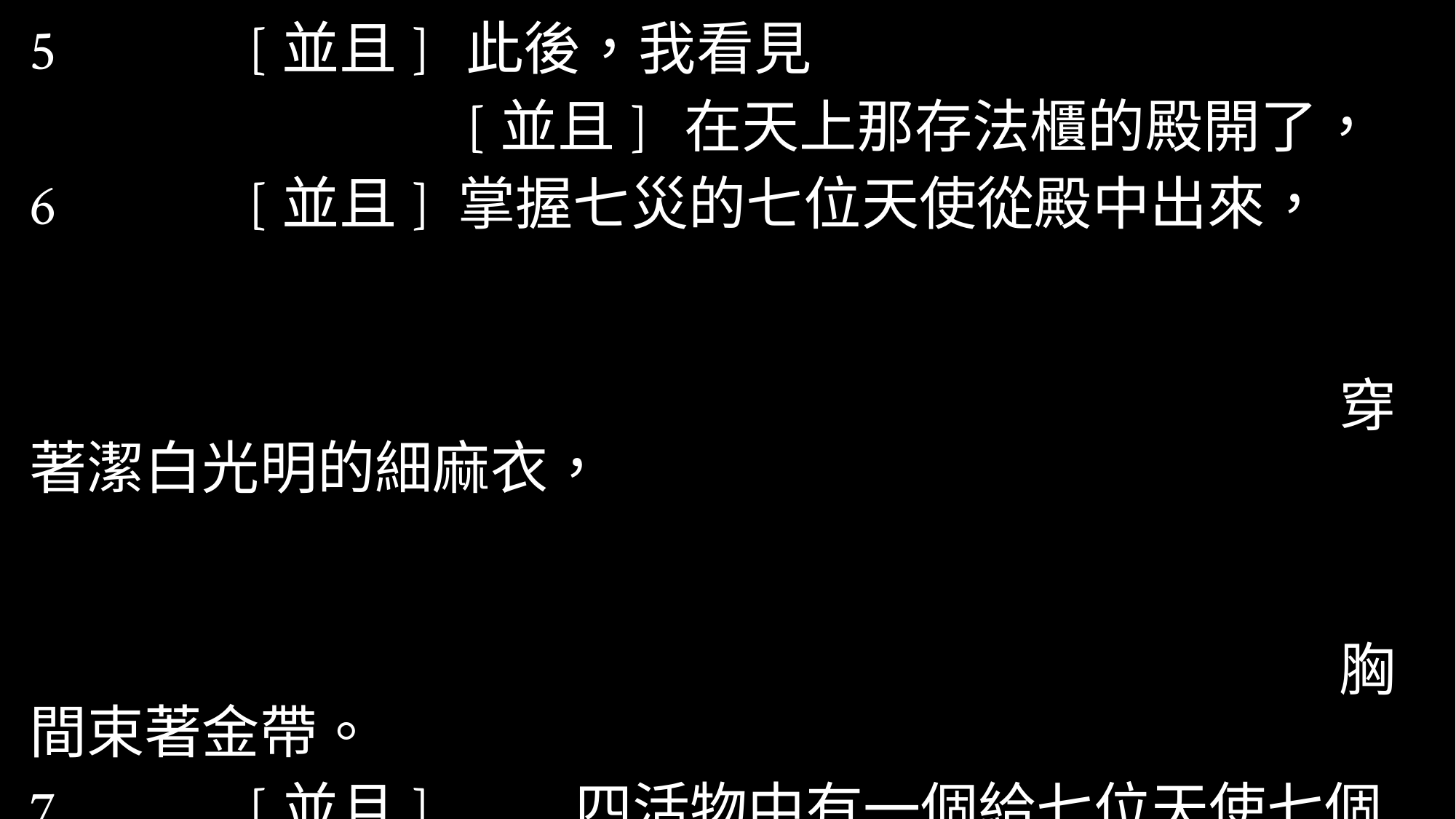

5		[並且]	此後，我看見
				[並且]	在天上那存法櫃的殿開了，
6		[並且] 掌握七災的七位天使從殿中出來，
																																				穿著潔白光明的細麻衣，
																																				胸間束著金帶。
7		[並且]		四活物中有一個給七位天使七個金碗
																																		盛滿了活到永永遠遠的神的忿怒
8		[並且] 	殿中充滿了煙，出自神的榮耀並出自祂的能力，
				[並且] 沒有人能進那殿，
																																			直等到那七位天使的七災成就。